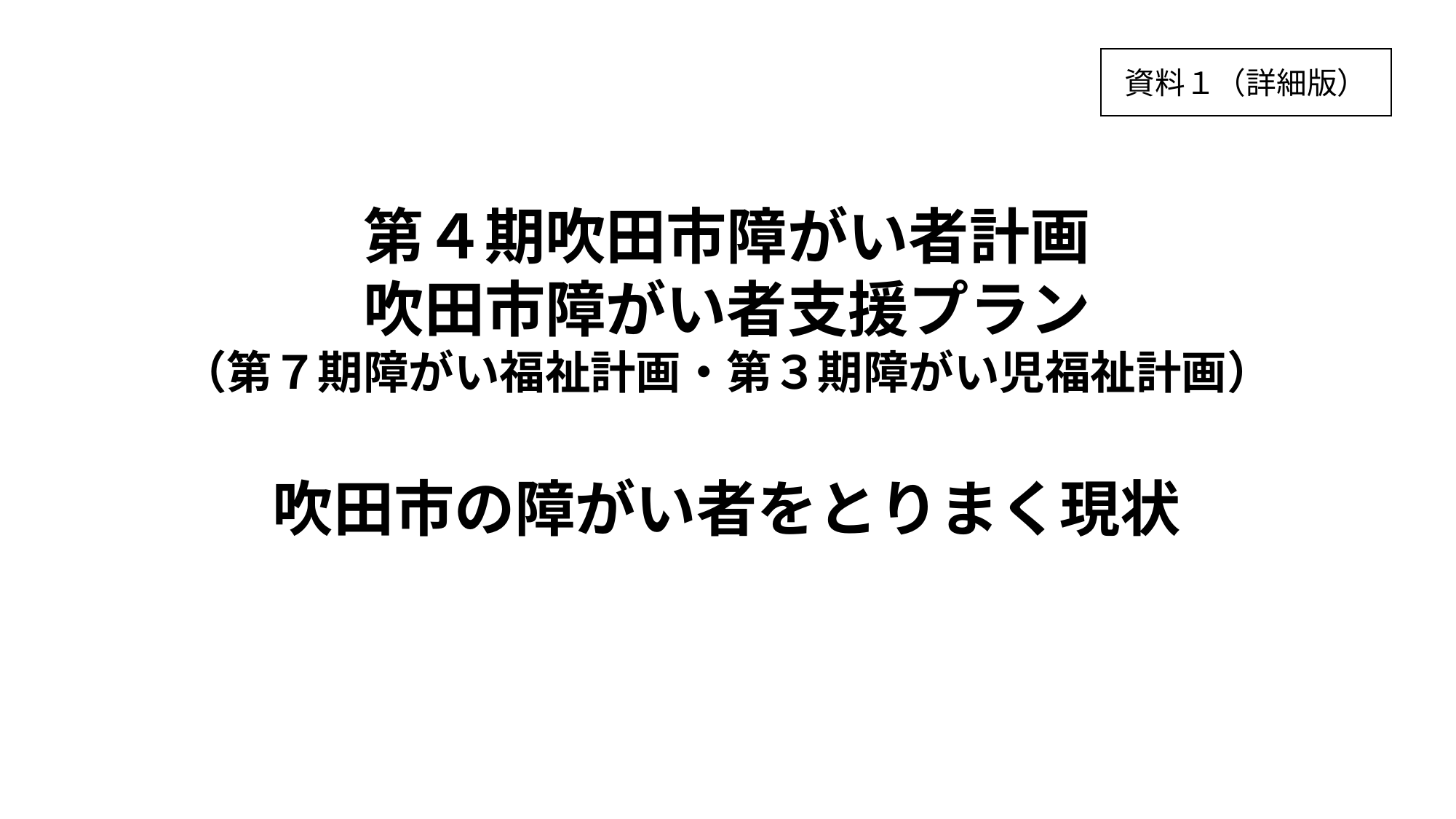

資料１（詳細版）
第４期吹田市障がい者計画
吹田市障がい者支援プラン
（第７期障がい福祉計画・第３期障がい児福祉計画）

吹田市の障がい者をとりまく現状